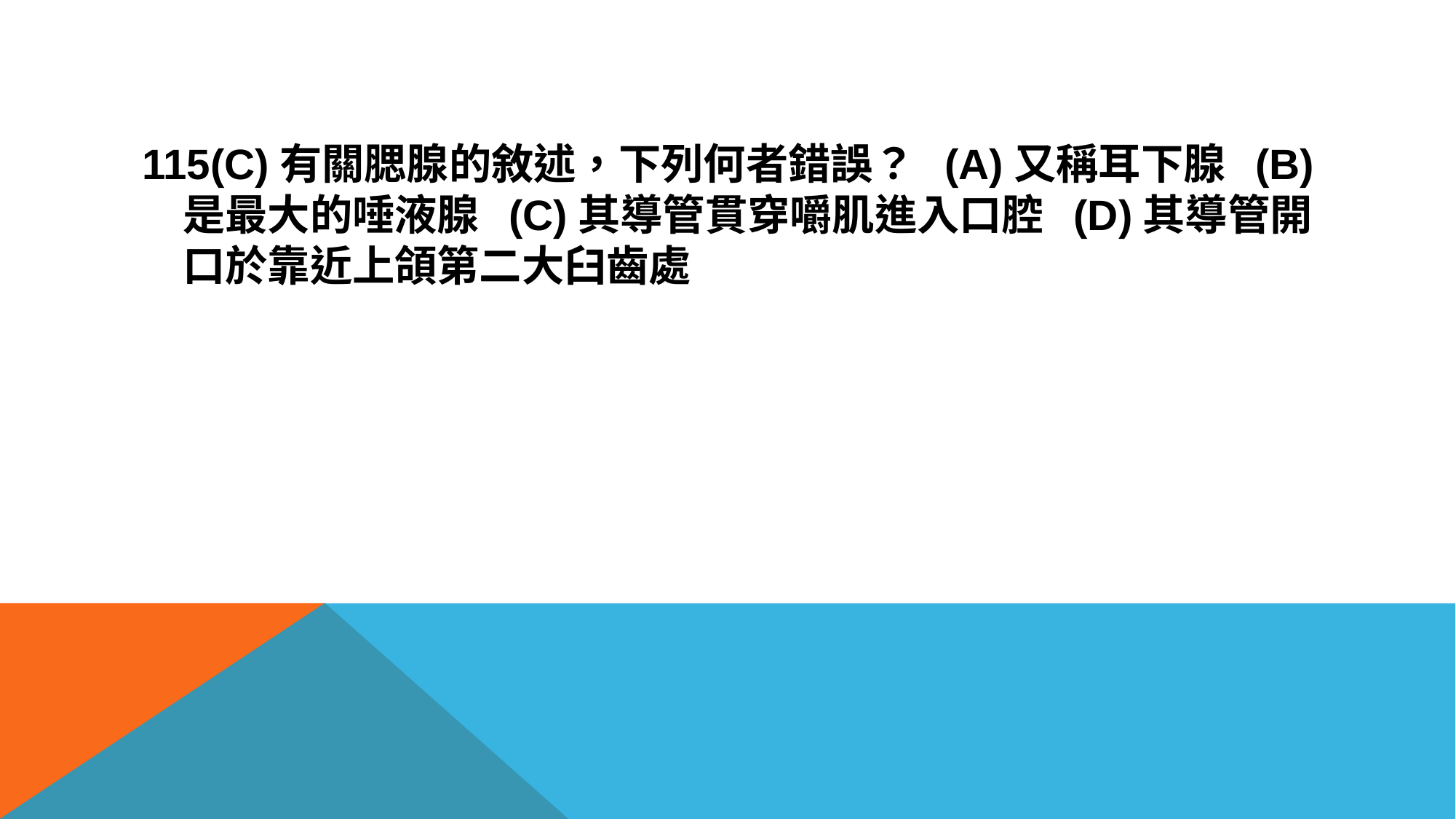

#
115(C)有關腮腺的敘述，下列何者錯誤？  (A)又稱耳下腺  (B)是最大的唾液腺  (C)其導管貫穿嚼肌進入口腔  (D)其導管開口於靠近上頜第二大臼齒處